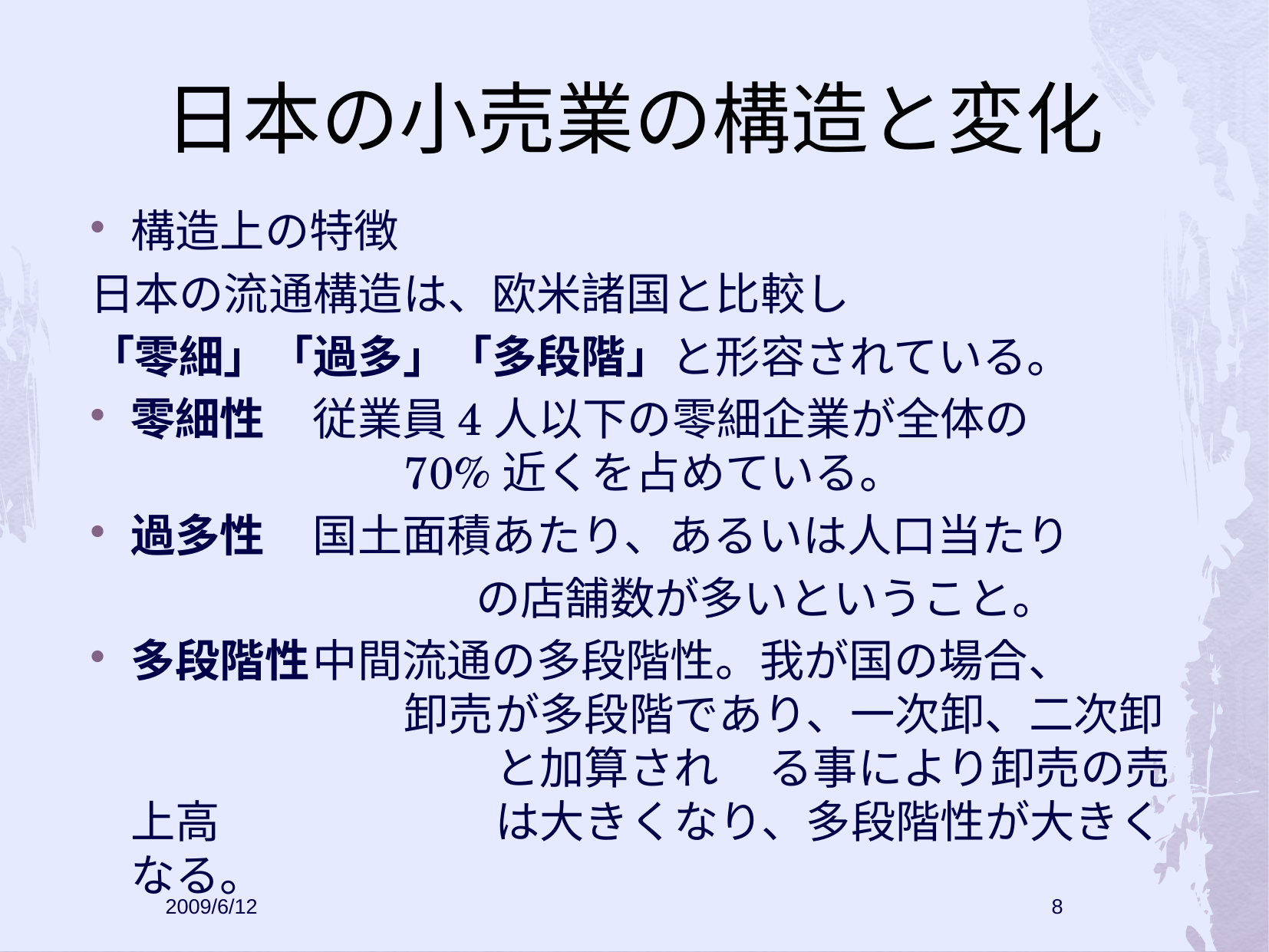

# 日本の小売業の構造と変化
構造上の特徴
日本の流通構造は、欧米諸国と比較し
「零細」「過多」「多段階」と形容されている。
零細性	従業員4人以下の零細企業が全体の					70%近くを占めている。
過多性	国土面積あたり、あるいは人口当たり
				の店舗数が多いということ。
多段階性	中間流通の多段階性。我が国の場合、				卸売	が多段階であり、一次卸、二次卸				と加算され	る事により卸売の売上高				は大きくなり、多段階性が大きくなる。
2009/6/12
8